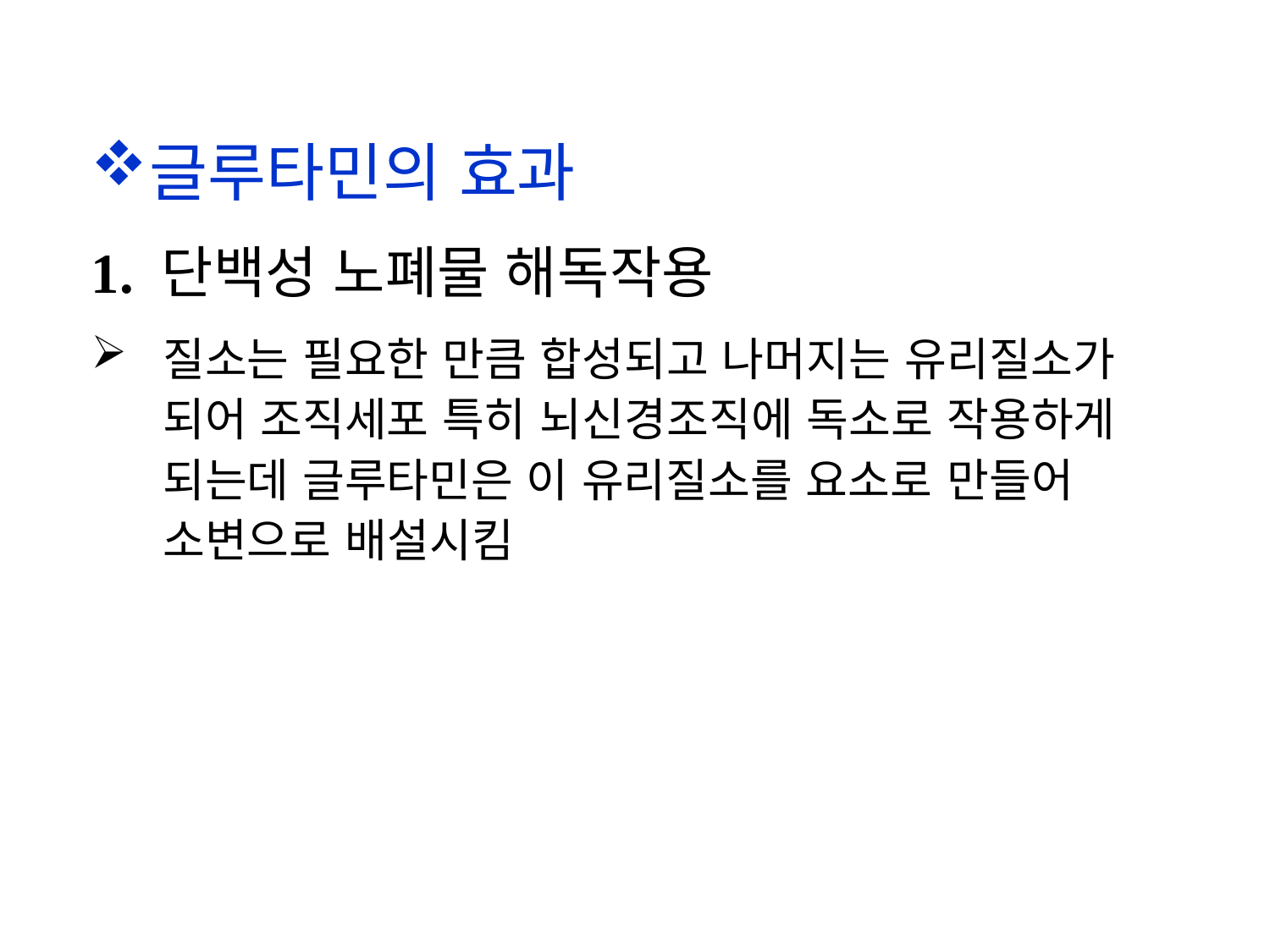

글루타민의 효과
1. 단백성 노폐물 해독작용
질소는 필요한 만큼 합성되고 나머지는 유리질소가 되어 조직세포 특히 뇌신경조직에 독소로 작용하게 되는데 글루타민은 이 유리질소를 요소로 만들어 소변으로 배설시킴